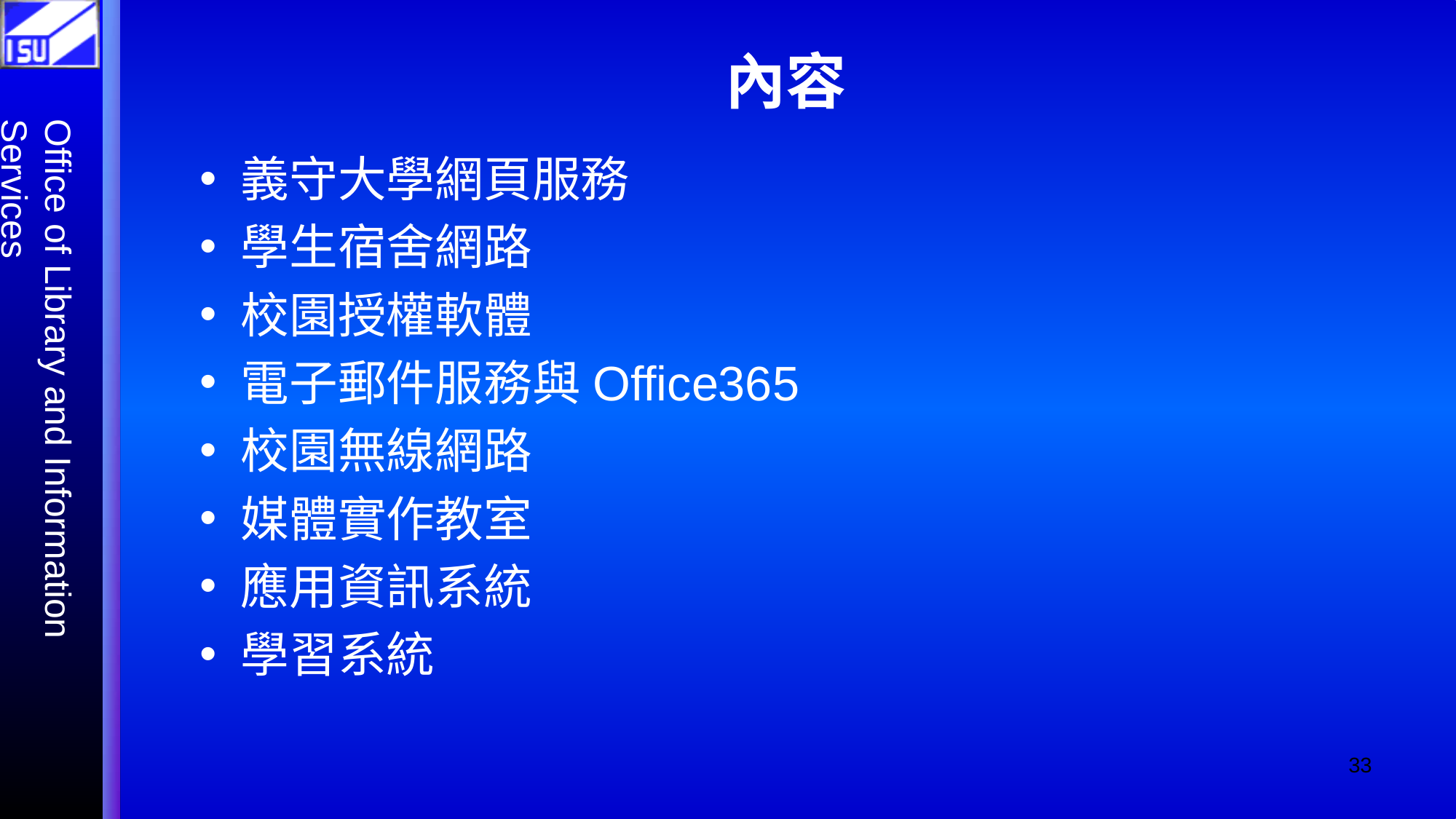

# 內容
義守大學網頁服務
學生宿舍網路
校園授權軟體
電子郵件服務與Office365
校園無線網路
媒體實作教室
應用資訊系統
學習系統
33